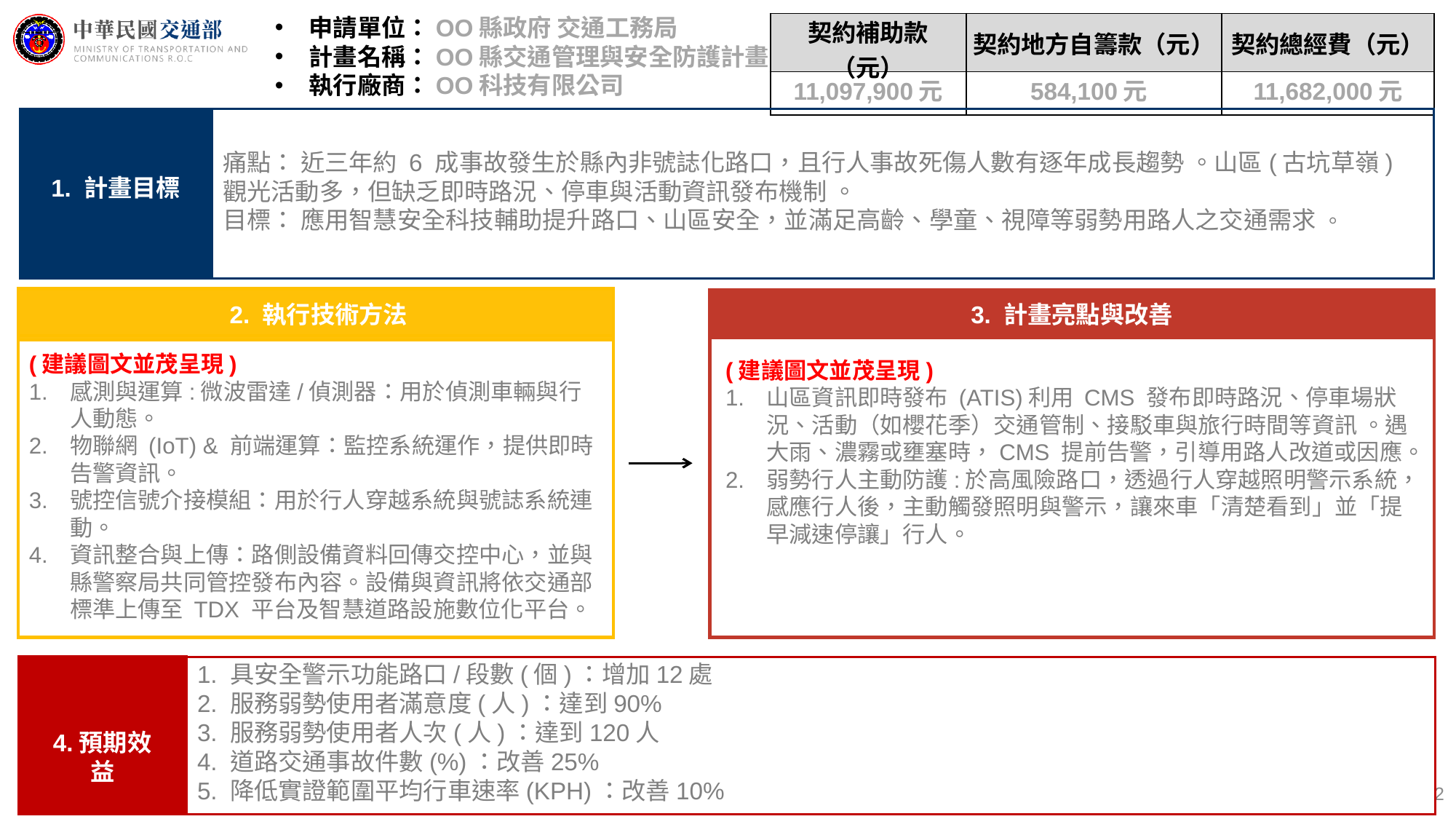

申請單位：OO縣政府 交通工務局
計畫名稱：OO縣交通管理與安全防護計畫
執行廠商：OO科技有限公司
| 契約補助款（元） | 契約地方自籌款（元） | 契約總經費（元） |
| --- | --- | --- |
| 11,097,900元 | 584,100元 | 11,682,000元 |

1. 計畫目標

痛點： 近三年約 6 成事故發生於縣內非號誌化路口，且行人事故死傷人數有逐年成長趨勢 。山區(古坑草嶺)觀光活動多，但缺乏即時路況、停車與活動資訊發布機制 。
目標： 應用智慧安全科技輔助提升路口、山區安全，並滿足高齡、學童、視障等弱勢用路人之交通需求 。

 2. 執行技術方法

3. 計畫亮點與改善

(建議圖文並茂呈現)
感測與運算:微波雷達/偵測器：用於偵測車輛與行人動態。
物聯網 (IoT) & 前端運算：監控系統運作，提供即時告警資訊。
號控信號介接模組：用於行人穿越系統與號誌系統連動。
資訊整合與上傳：路側設備資料回傳交控中心，並與縣警察局共同管控發布內容。設備與資訊將依交通部標準上傳至 TDX 平台及智慧道路設施數位化平台。
(建議圖文並茂呈現)
山區資訊即時發布 (ATIS)利用 CMS 發布即時路況、停車場狀況、活動（如櫻花季）交通管制、接駁車與旅行時間等資訊 。遇大雨、濃霧或壅塞時，CMS 提前告警，引導用路人改道或因應。
弱勢行人主動防護:於高風險路口，透過行人穿越照明警示系統，感應行人後，主動觸發照明與警示，讓來車「清楚看到」並「提早減速停讓」行人。

4.預期效益

1. 具安全警示功能路口/段數(個)：增加12處
2. 服務弱勢使用者滿意度(人)：達到90%
3. 服務弱勢使用者人次(人)：達到120人
4. 道路交通事故件數(%)：改善25%
5. 降低實證範圍平均行車速率(KPH)：改善10%

2